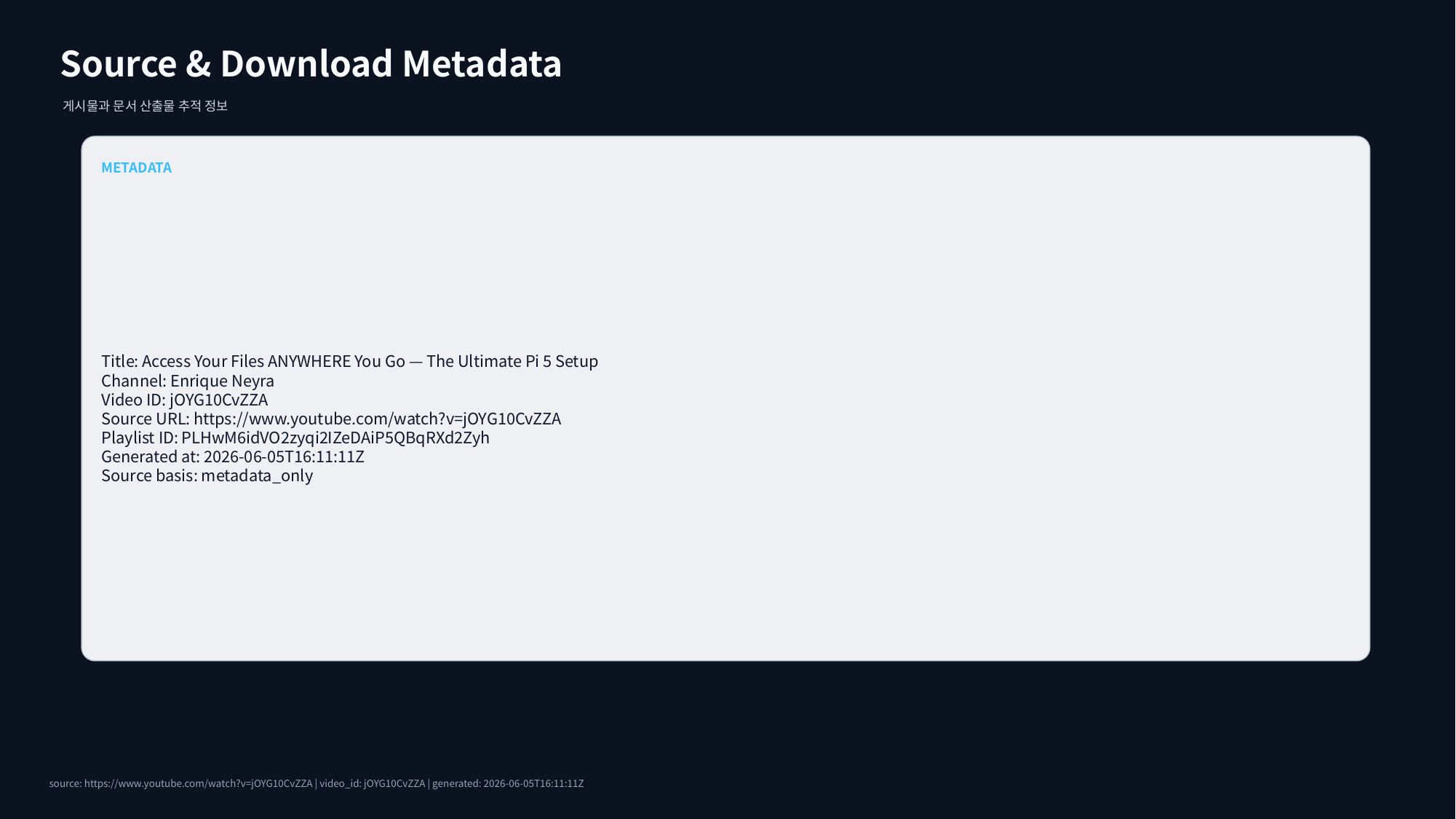

Source & Download Metadata
게시물과 문서 산출물 추적 정보

METADATA
Title: Access Your Files ANYWHERE You Go — The Ultimate Pi 5 Setup
Channel: Enrique Neyra
Video ID: jOYG10CvZZA
Source URL: https://www.youtube.com/watch?v=jOYG10CvZZA
Playlist ID: PLHwM6idVO2zyqi2IZeDAiP5QBqRXd2Zyh
Generated at: 2026-06-05T16:11:11Z
Source basis: metadata_only
source: https://www.youtube.com/watch?v=jOYG10CvZZA | video_id: jOYG10CvZZA | generated: 2026-06-05T16:11:11Z